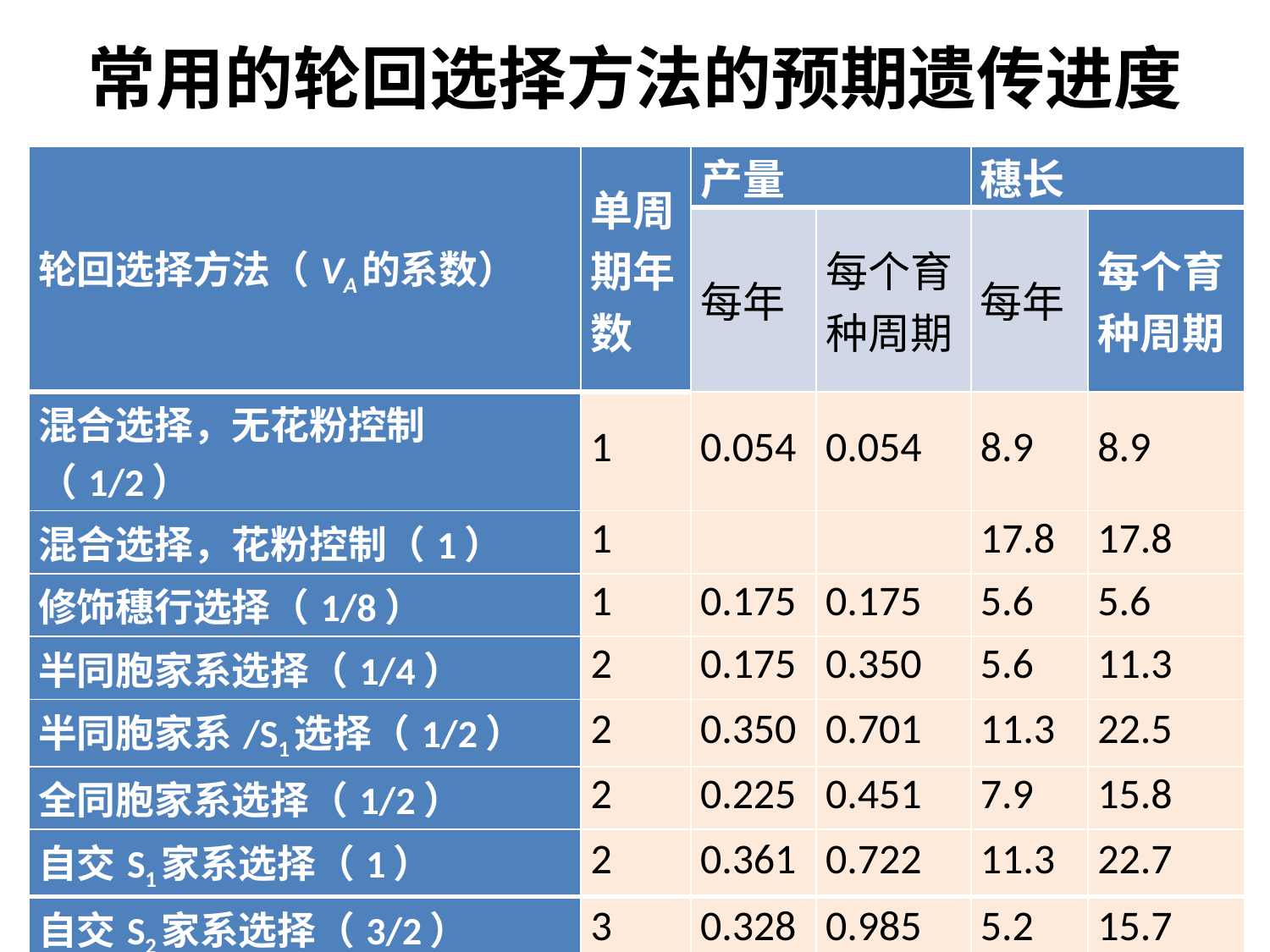

# 常用的轮回选择方法的预期遗传进度
| 轮回选择方法（VA的系数） | 单周期年数 | 产量 |  | 穗长 |  |
| --- | --- | --- | --- | --- | --- |
|  |  | 每年 | 每个育种周期 | 每年 | 每个育种周期 |
| 混合选择，无花粉控制（1/2） | 1 | 0.054 | 0.054 | 8.9 | 8.9 |
| 混合选择，花粉控制（1） | 1 |  |  | 17.8 | 17.8 |
| 修饰穗行选择（1/8） | 1 | 0.175 | 0.175 | 5.6 | 5.6 |
| 半同胞家系选择（1/4） | 2 | 0.175 | 0.350 | 5.6 | 11.3 |
| 半同胞家系/S1选择（1/2） | 2 | 0.350 | 0.701 | 11.3 | 22.5 |
| 全同胞家系选择（1/2） | 2 | 0.225 | 0.451 | 7.9 | 15.8 |
| 自交S1家系选择（1） | 2 | 0.361 | 0.722 | 11.3 | 22.7 |
| 自交S2家系选择（3/2） | 3 | 0.328 | 0.985 | 5.2 | 15.7 |